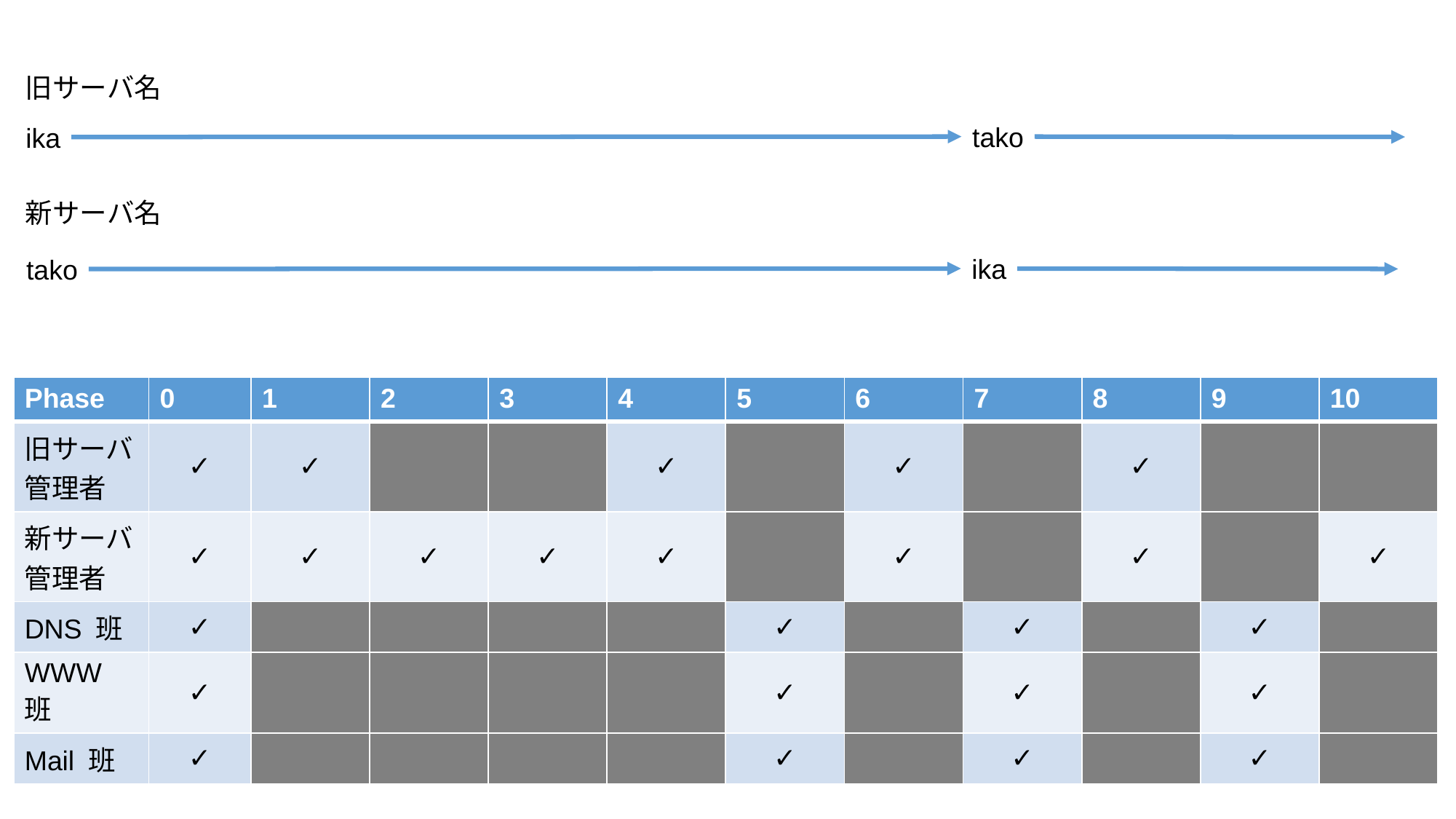

旧サーバ名
tako
ika
新サーバ名
ika
tako
| Phase | 0 | 1 | 2 | 3 | 4 | 5 | 6 | 7 | 8 | 9 | 10 |
| --- | --- | --- | --- | --- | --- | --- | --- | --- | --- | --- | --- |
| 旧サーバ 管理者 | ✓ | ✓ |  |  | ✓ |  | ✓ |  | ✓ |  |  |
| 新サーバ 管理者 | ✓ | ✓ | ✓ | ✓ | ✓ |  | ✓ |  | ✓ |  | ✓ |
| DNS 班 | ✓ |  |  |  |  | ✓ |  | ✓ |  | ✓ |  |
| WWW 班 | ✓ |  |  |  |  | ✓ |  | ✓ |  | ✓ |  |
| Mail 班 | ✓ |  |  |  |  | ✓ |  | ✓ |  | ✓ |  |